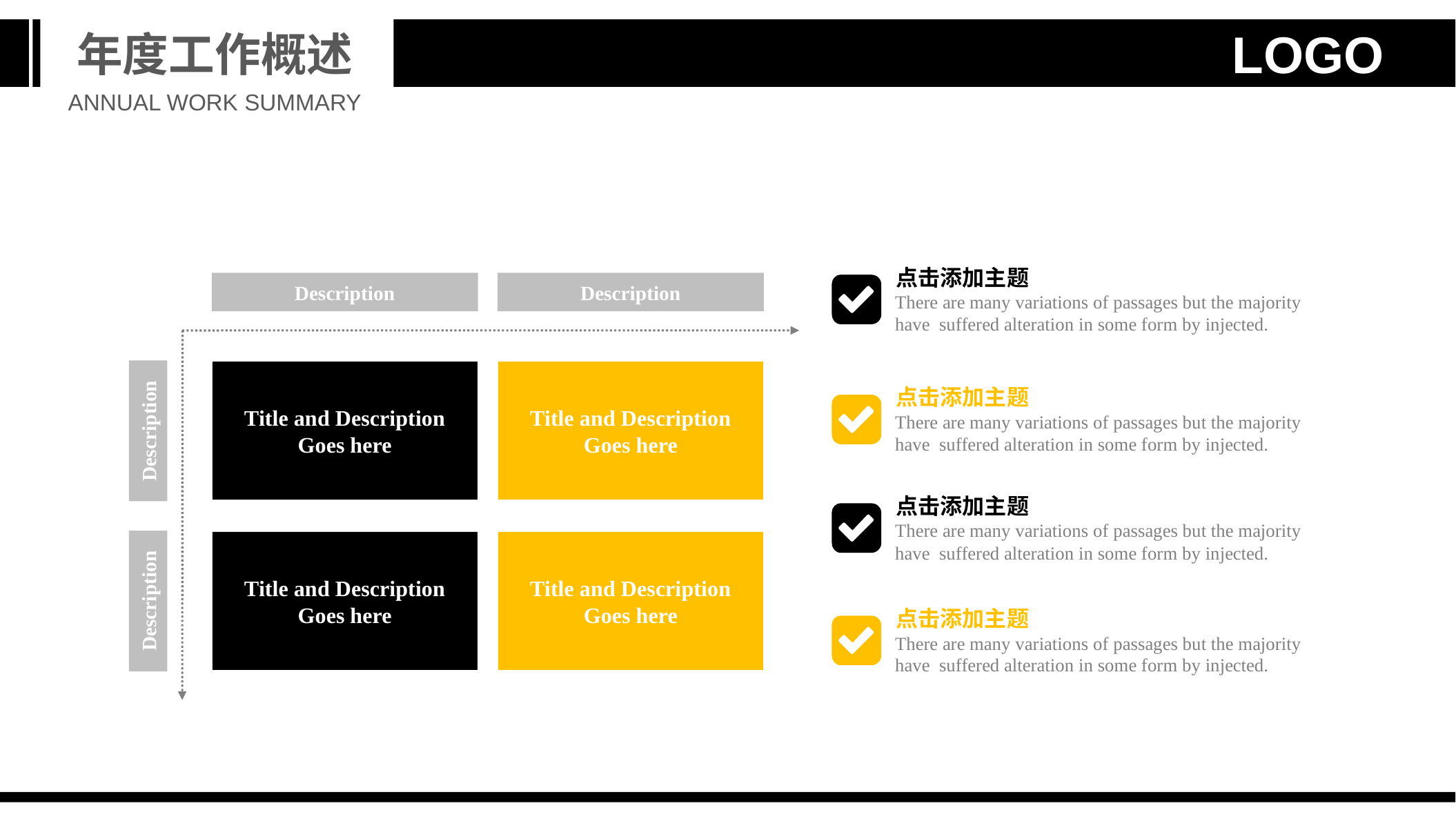

年度工作概述
LOGO
ANNUAL WORK SUMMARY
点击添加主题
There are many variations of passages but the majority have  suffered alteration in some form by injected.
Description
Description

Title and Description
Goes here
Title and Description
Goes here
点击添加主题
There are many variations of passages but the majority have  suffered alteration in some form by injected.

Description
点击添加主题
There are many variations of passages but the majority have  suffered alteration in some form by injected.

Title and Description
Goes here
Title and Description
Goes here
Description
点击添加主题
There are many variations of passages but the majority have  suffered alteration in some form by injected.